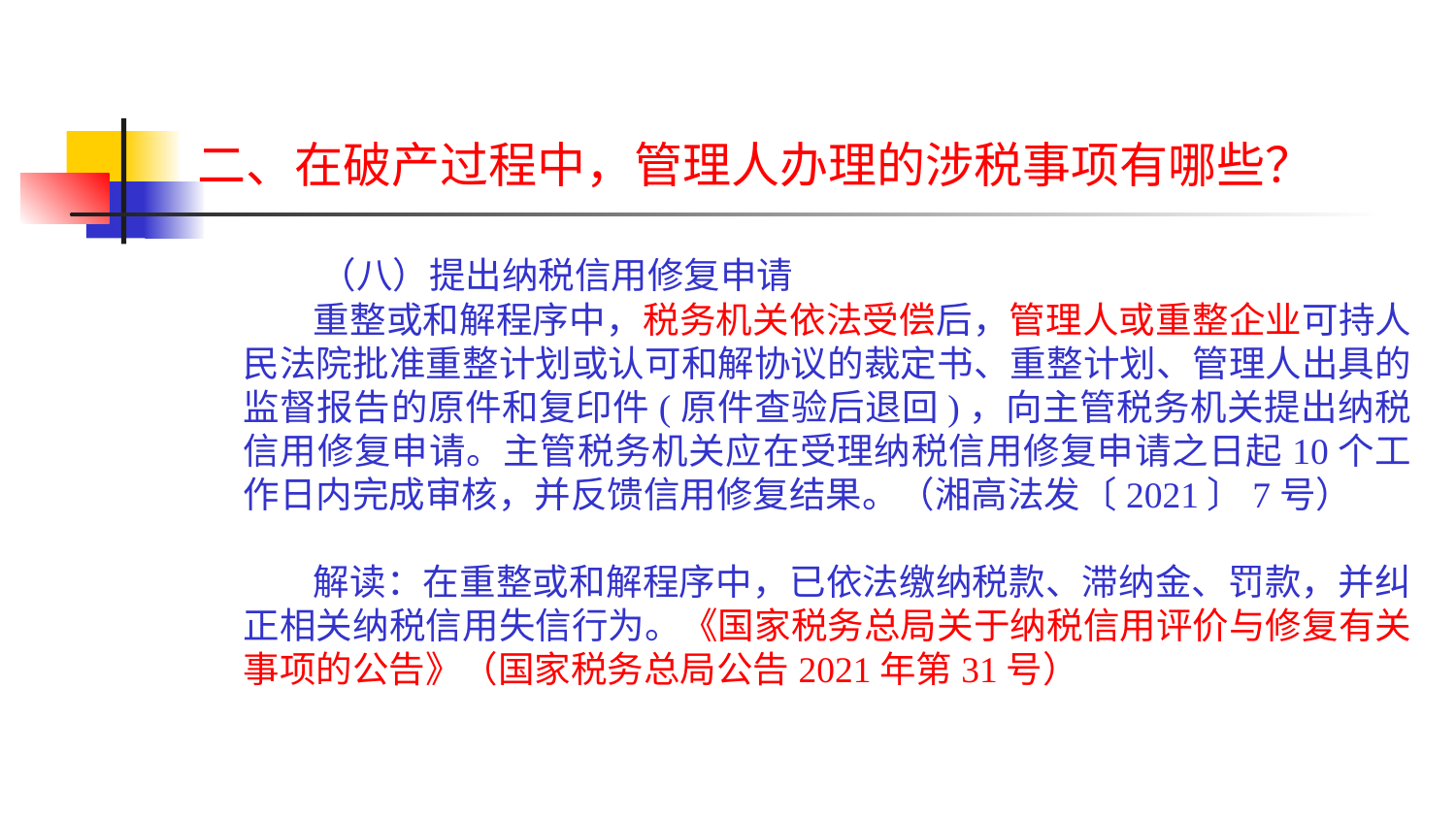

# 二、在破产过程中，管理人办理的涉税事项有哪些？
            （八）提出纳税信用修复申请
            重整或和解程序中，税务机关依法受偿后，管理人或重整企业可持人民法院批准重整计划或认可和解协议的裁定书、重整计划、管理人出具的监督报告的原件和复印件(原件查验后退回)，向主管税务机关提出纳税信用修复申请。主管税务机关应在受理纳税信用修复申请之日起10个工作日内完成审核，并反馈信用修复结果。（湘高法发〔2021〕7号）

            解读：在重整或和解程序中，已依法缴纳税款、滞纳金、罚款，并纠正相关纳税信用失信行为。《国家税务总局关于纳税信用评价与修复有关事项的公告》（国家税务总局公告2021年第31号）